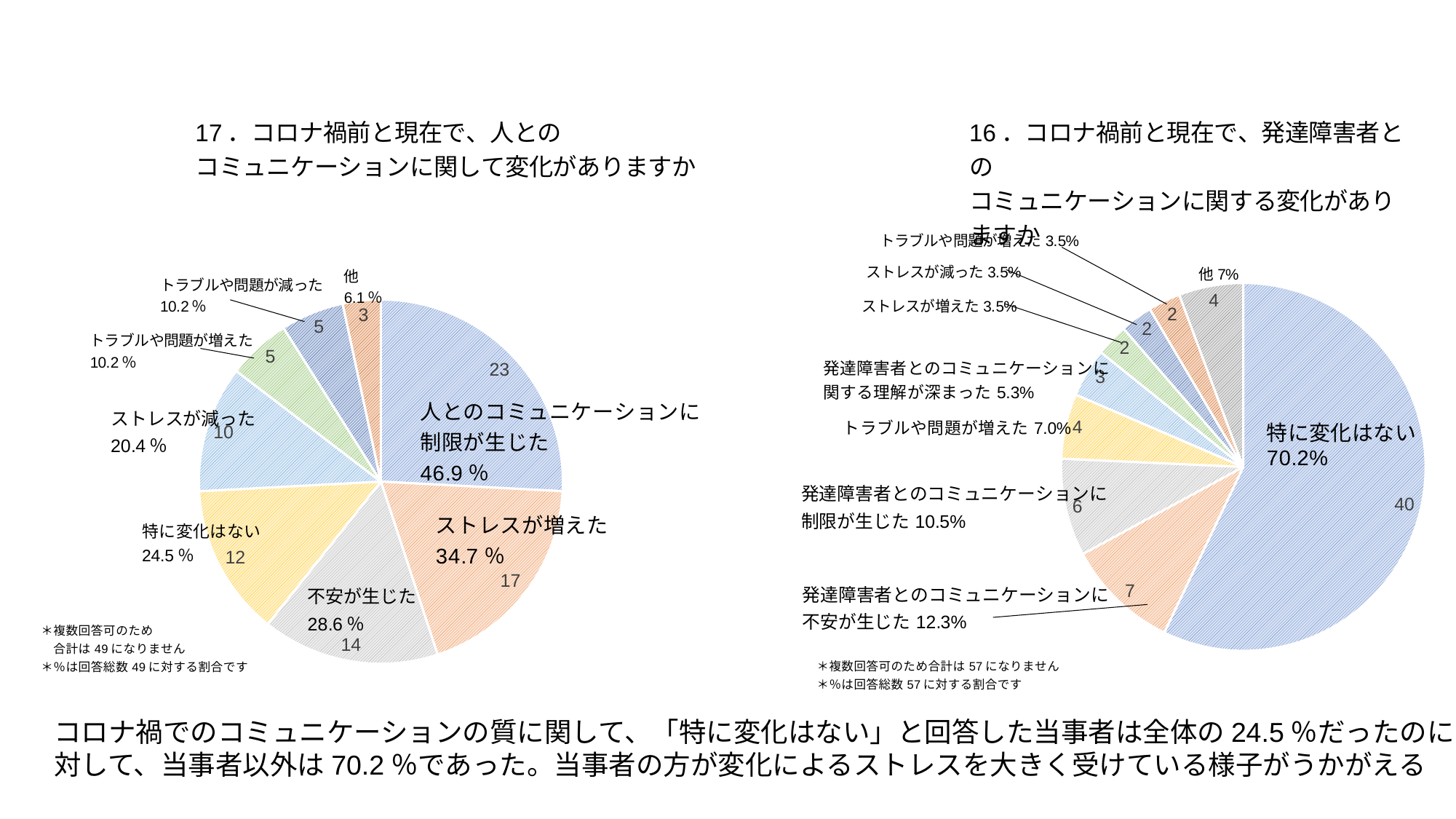

### Chart

| Category |  |
|---|---|
| 人とのコミュニケーションに制限が生じた | 23.0 |
| 人とのコミュニケーションに関するストレスが増えた | 17.0 |
| 人とのコミュニケーションに不安が生じた | 14.0 |
| 特に変化はない | 12.0 |
| 人とのコミュニケーションに関するストレスが減った | 10.0 |
| 人とのコミュニケーションに関するトラブルや問題が減った | 5.0 |
| 人とのコミュニケーションに関するトラブルや問題が増えた | 5.0 |
| 他 | 3.0 |

### Chart

| Category |  |
|---|---|
| 特に変化はない | 40.0 |
| 発達障害者とのコミュニケーションに不安が生じた | 7.0 |
| 発達障害者とのコミュニケーションに制限が生じた | 6.0 |
| 発達障害者とのコミュニケーションに関するトラブルや問題が増えた | 4.0 |
| 発達障害者とのコミュニケーションに関する理解が深まった | 3.0 |
| 発達障害者とのコミュニケーションに関するストレスが減った | 2.0 |
| 発達障害者とのコミュニケーションに関するストレスが増えた | 2.0 |
| 発達障害者とのコミュニケーションに関するトラブルや問題が減った | 2.0 |
| 他 | 4.0 |
コロナ禍でのコミュニケーションの質に関して、「特に変化はない」と回答した当事者は全体の24.5％だったのに
対して、当事者以外は70.2％であった。当事者の方が変化によるストレスを大きく受けている様子がうかがえる